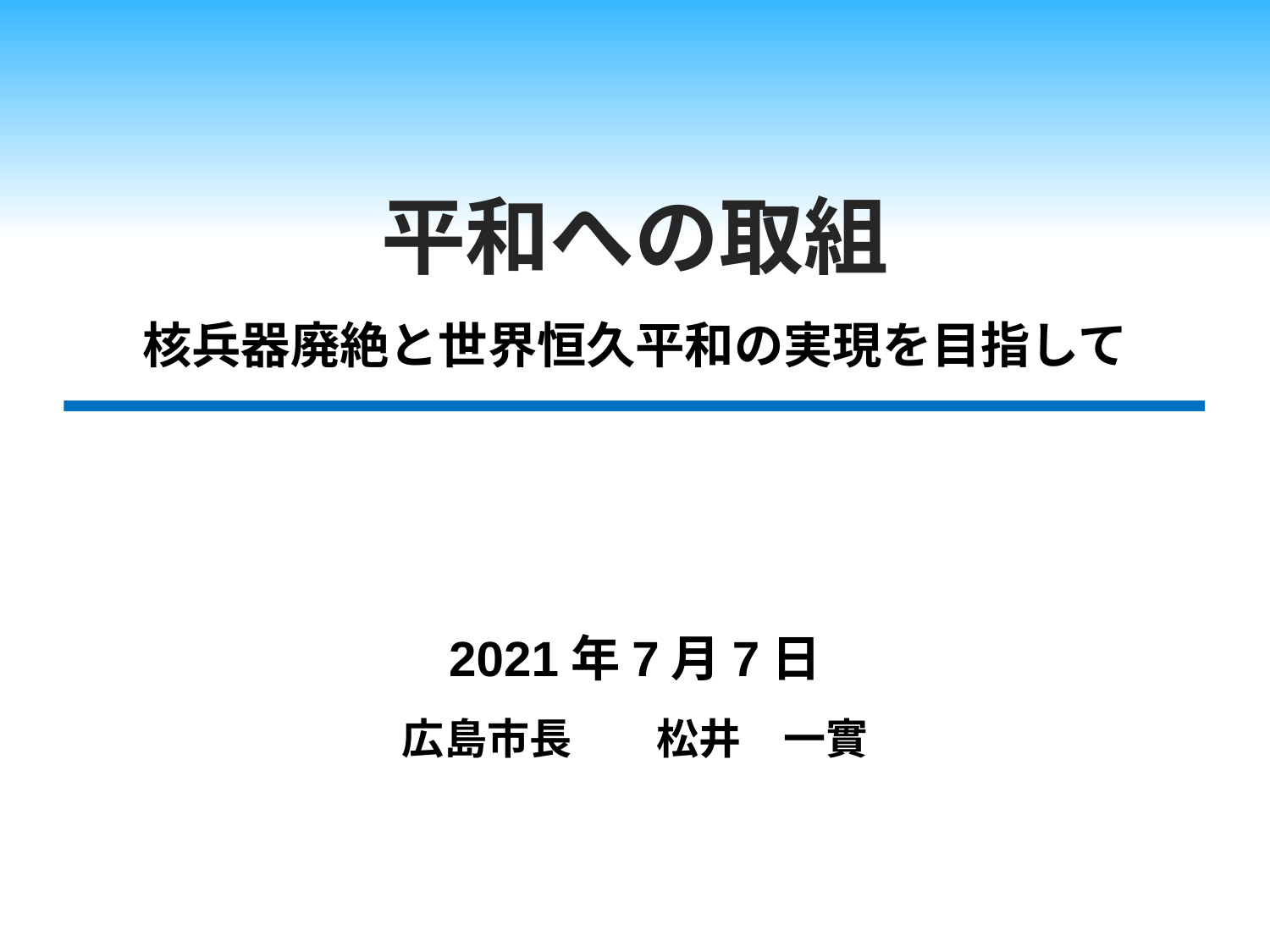

# 平和への取組 核兵器廃絶と世界恒久平和の実現を目指して

2021年7月7日
広島市長　　松井　一實